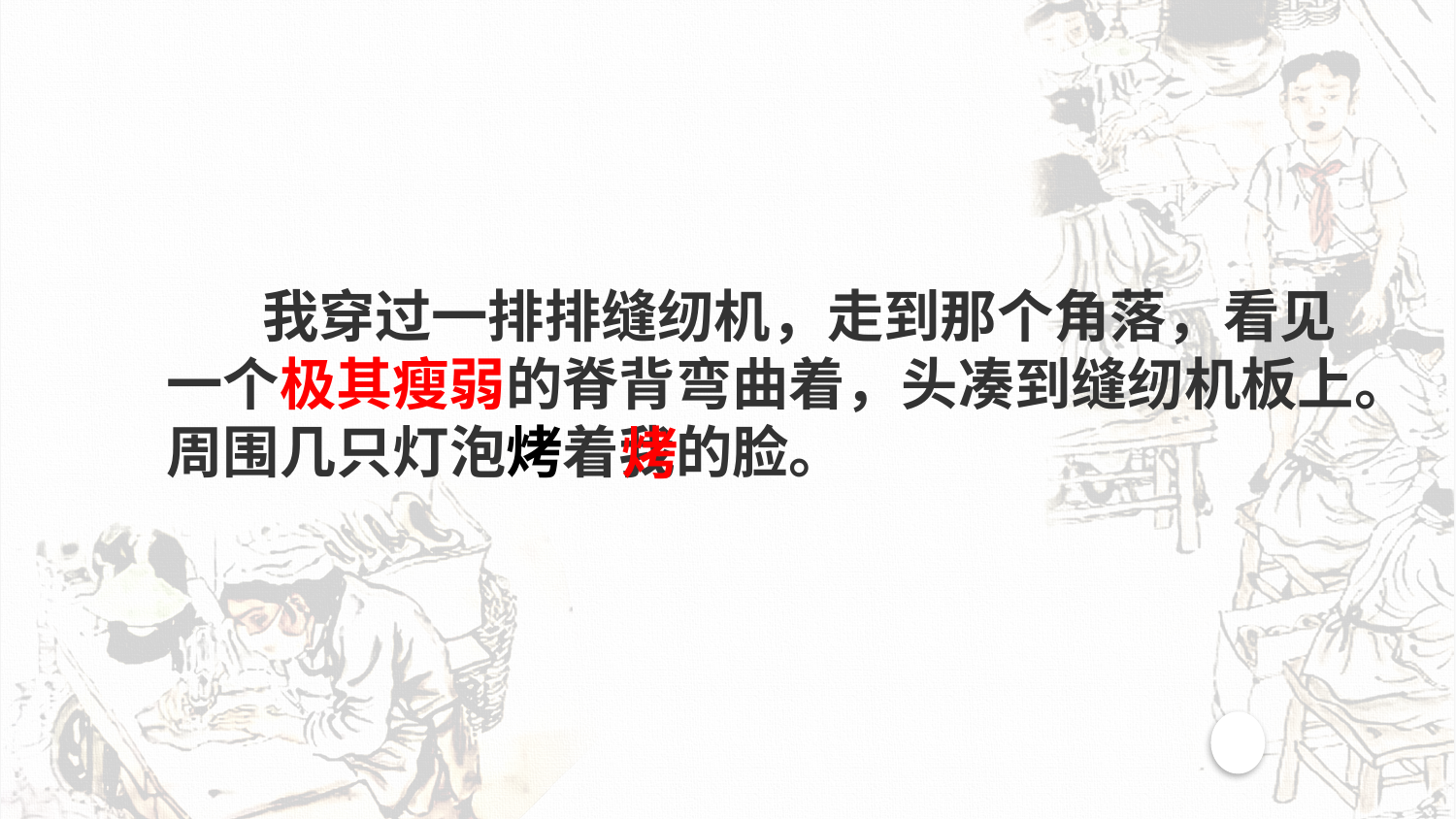

我穿过一排排缝纫机，走到那个角落，看见一个极其瘦弱的脊背弯曲着，头凑到缝纫机板上。周围几只灯泡烤着我的脸。
烤